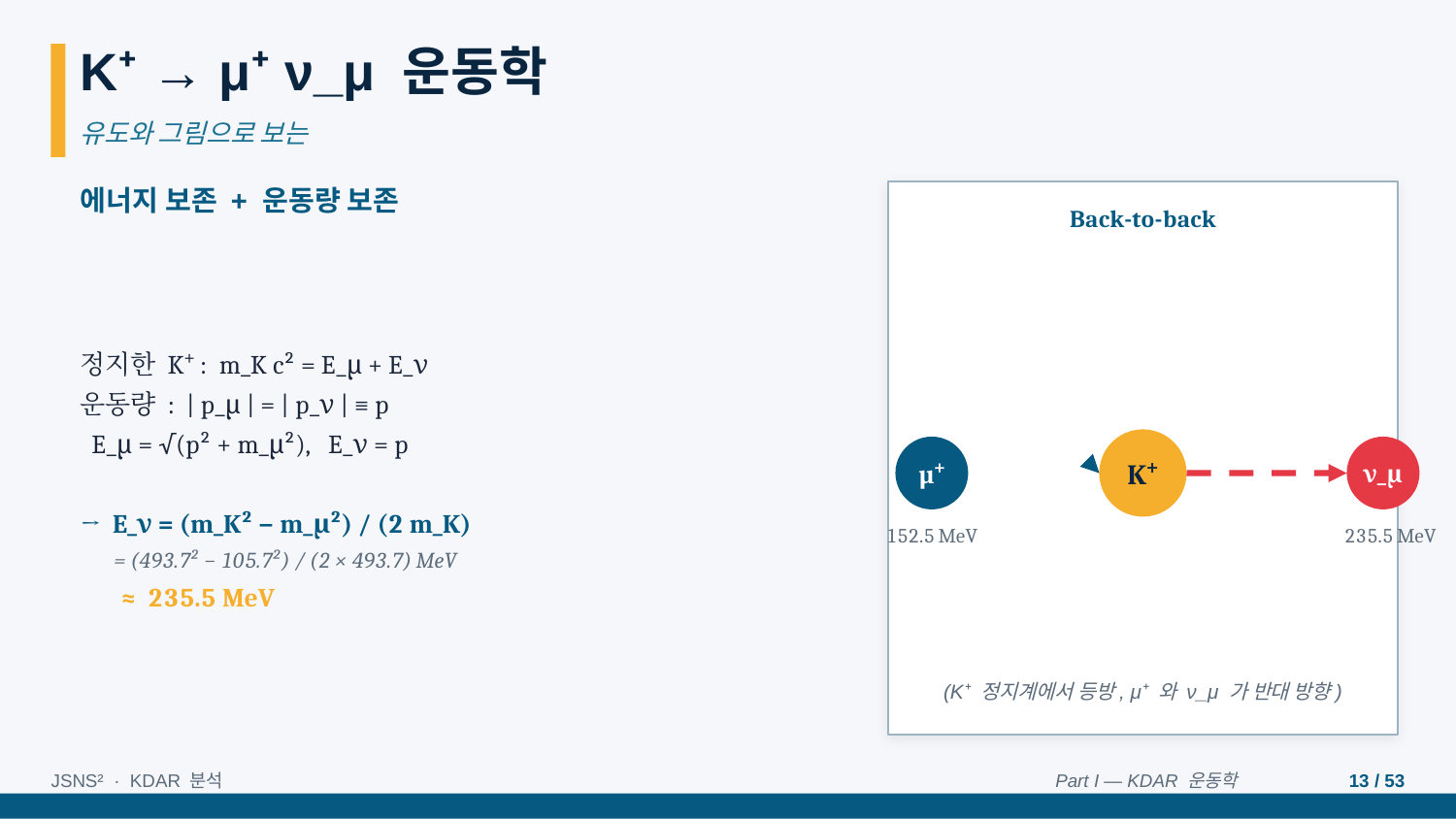

K⁺ → μ⁺ ν_μ 운동학

유도와 그림으로 보는
에너지 보존 + 운동량 보존

Back-to-back
정지한 K⁺ :  m_K c² = E_μ + E_ν
운동량 :  | p_μ | = | p_ν | ≡ p
  E_μ = √(p² + m_μ²),   E_ν = p

→  E_ν = (m_K² − m_μ²) / (2 m_K)
       = (493.7² − 105.7²) / (2 × 493.7) MeV
       ≈  235.5 MeV

K⁺

µ⁺

ν_μ

152.5 MeV
235.5 MeV
(K⁺ 정지계에서 등방, μ⁺ 와 ν_μ 가 반대 방향)
JSNS²  ·  KDAR 분석
Part I — KDAR 운동학
13 / 53